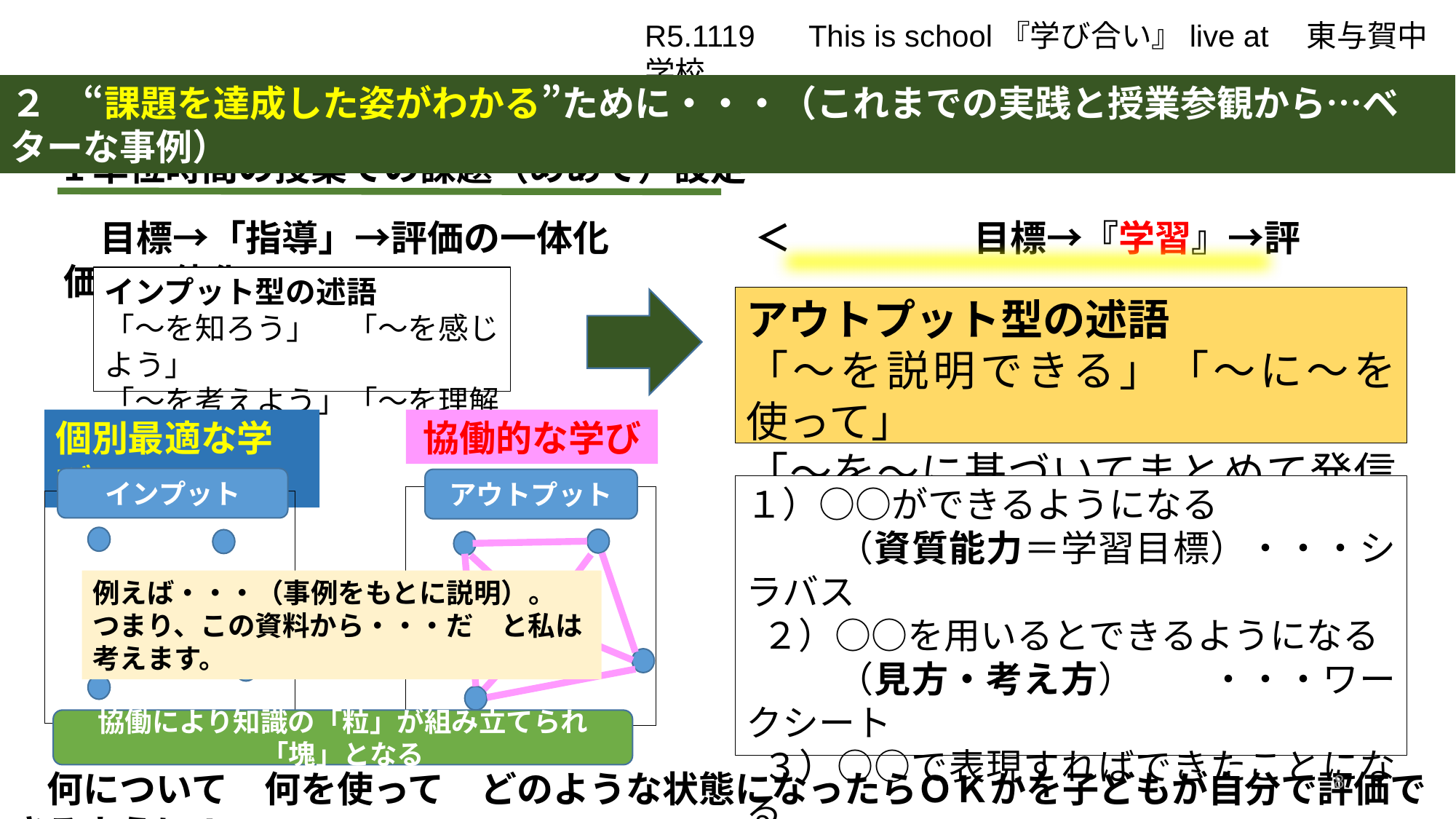

R5.1119 　This is school『学び合い』live at　東与賀中学校
２　“課題を達成した姿がわかる”ために・・・（これまでの実践と授業参観から…ベターな事例）
1単位時間の授業での課題（めあて）設定
　目標→「指導」→評価の一体化　　　　＜　　　　　目標→『学習』→評価の一体化

インプット型の述語
「～を知ろう」　「～を感じよう」
「～を考えよう」「～を理解しよう」
アウトプット型の述語
「～を説明できる」「～に～を使って」
「～を～に基づいてまとめて発信できる」

個別最適な学び
協働的な学び
インプット
アウトプット
１）○○ができるようになる
　　（資質能力＝学習目標）・・・シラバス
２）○○を用いるとできるようになる
　　（見方・考え方）　　・・・ワークシート
３）○○で表現すればできたことになる
　　（言語活動）　　　　・・・パフォーマンス

例えば・・・（事例をもとに説明）。
つまり、この資料から・・・だ　と私は考えます。

協働により知識の「粒」が組み立てられ「塊」となる
8
　何について　何を使って　どのような状態になったらＯＫかを子どもが自分で評価できるように！